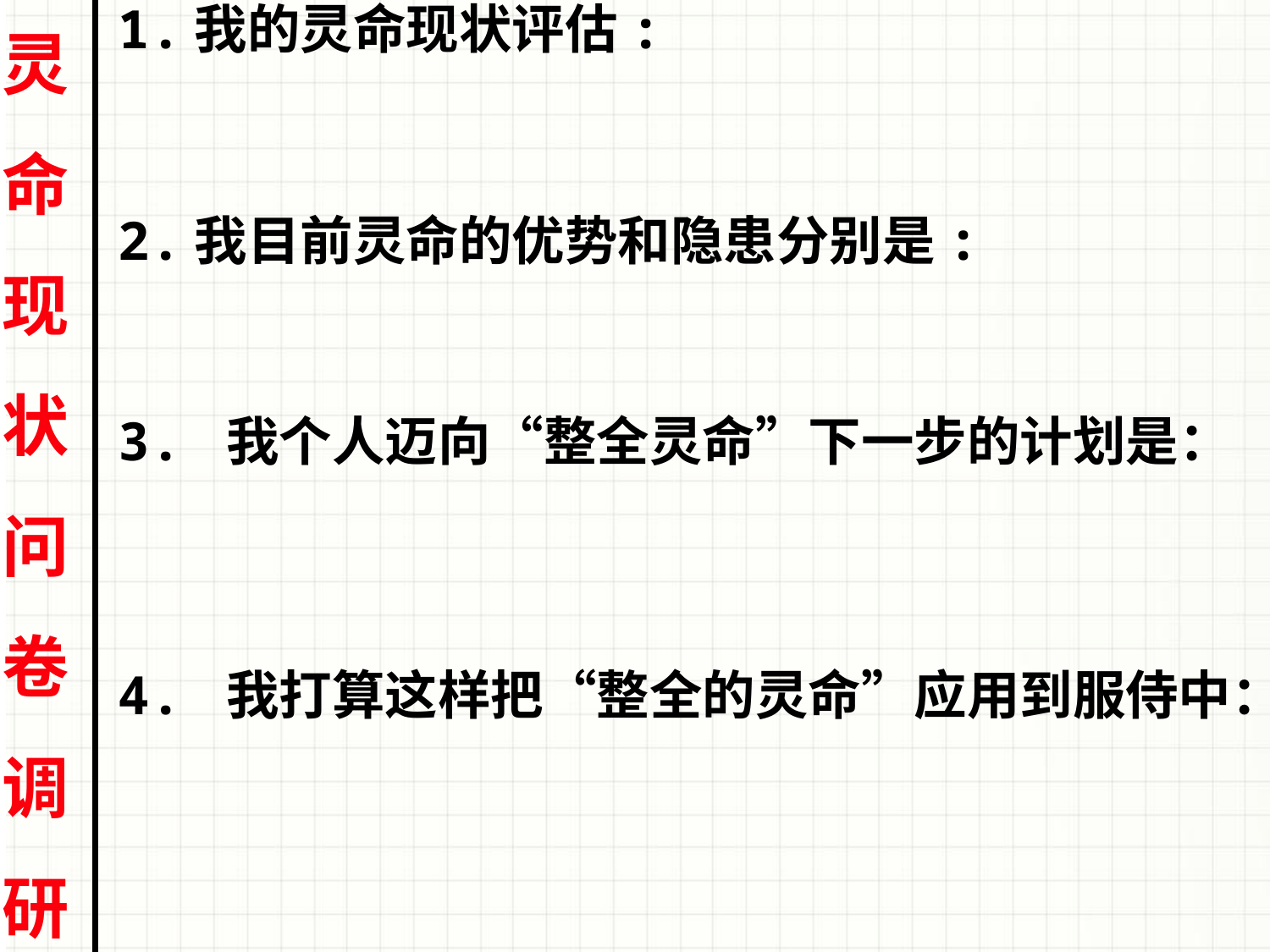

灵
命
现
状
问
卷
调
研
1.我的灵命现状评估:

2.我目前灵命的优势和隐患分别是:

3. 我个人迈向“整全灵命”下一步的计划是：
4. 我打算这样把“整全的灵命”应用到服侍中：